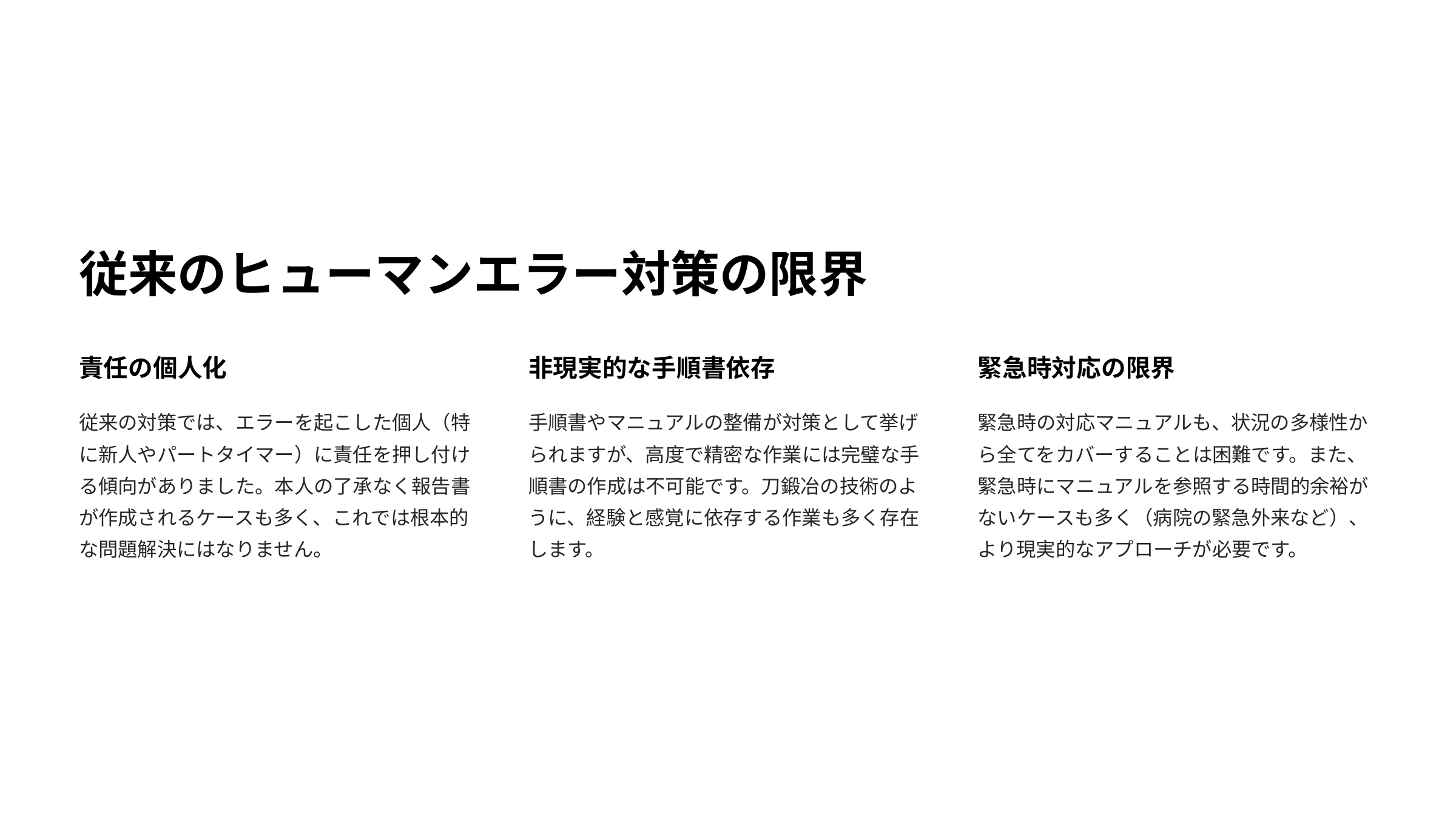

従来のヒューマンエラー対策の限界
責任の個人化
非現実的な手順書依存
緊急時対応の限界
従来の対策では、エラーを起こした個人（特に新人やパートタイマー）に責任を押し付ける傾向がありました。本人の了承なく報告書が作成されるケースも多く、これでは根本的な問題解決にはなりません。
手順書やマニュアルの整備が対策として挙げられますが、高度で精密な作業には完璧な手順書の作成は不可能です。刀鍛冶の技術のように、経験と感覚に依存する作業も多く存在します。
緊急時の対応マニュアルも、状況の多様性から全てをカバーすることは困難です。また、緊急時にマニュアルを参照する時間的余裕がないケースも多く（病院の緊急外来など）、より現実的なアプローチが必要です。